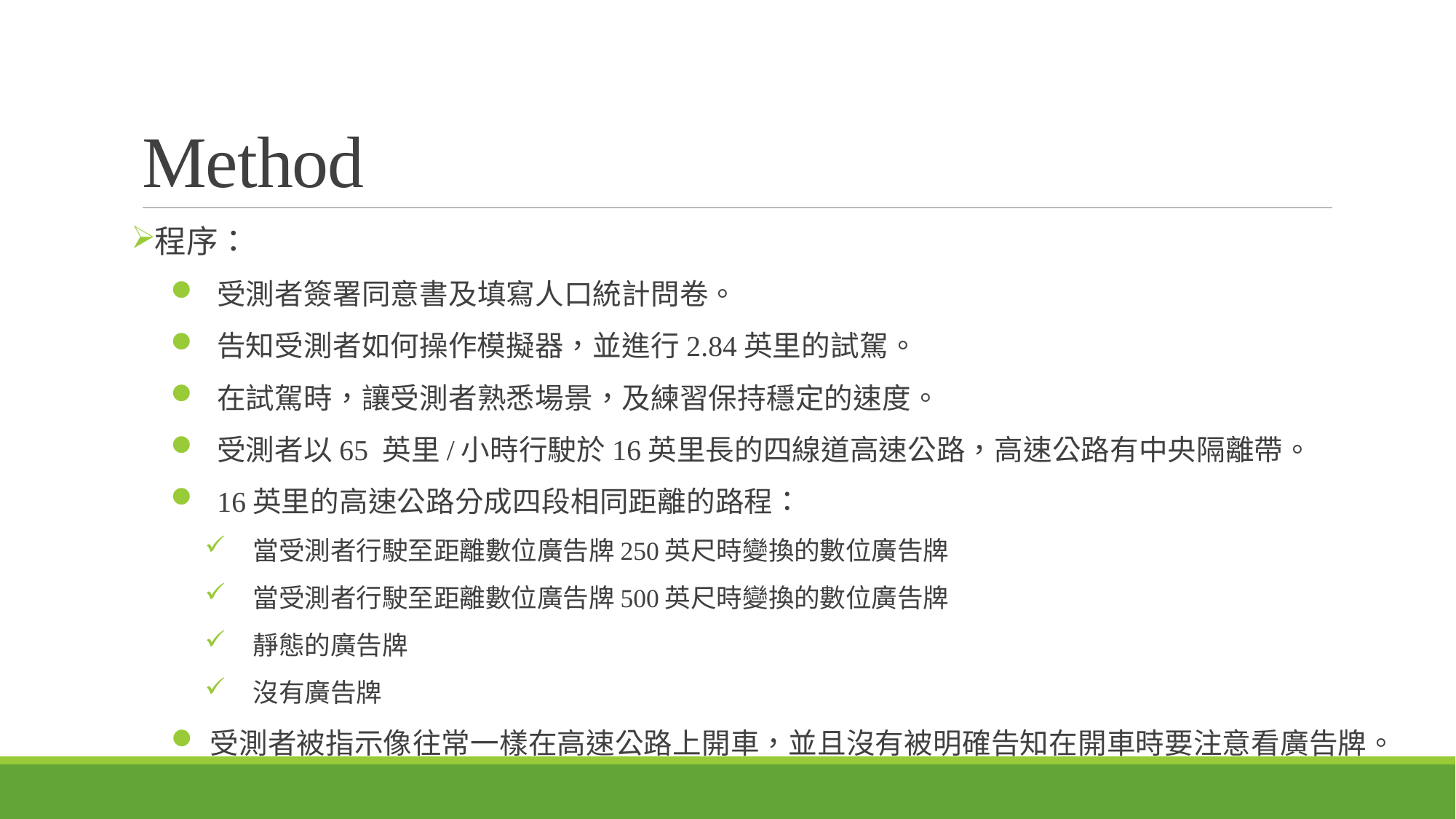

# Method
程序：
受測者簽署同意書及填寫人口統計問卷。
告知受測者如何操作模擬器，並進行2.84英里的試駕。
在試駕時，讓受測者熟悉場景，及練習保持穩定的速度。
受測者以65 英里/小時行駛於16英里長的四線道高速公路，高速公路有中央隔離帶。
16英里的高速公路分成四段相同距離的路程：
當受測者行駛至距離數位廣告牌250英尺時變換的數位廣告牌
當受測者行駛至距離數位廣告牌500英尺時變換的數位廣告牌
靜態的廣告牌
沒有廣告牌
受測者被指示像往常一樣在高速公路上開車，並且沒有被明確告知在開車時要注意看廣告牌。